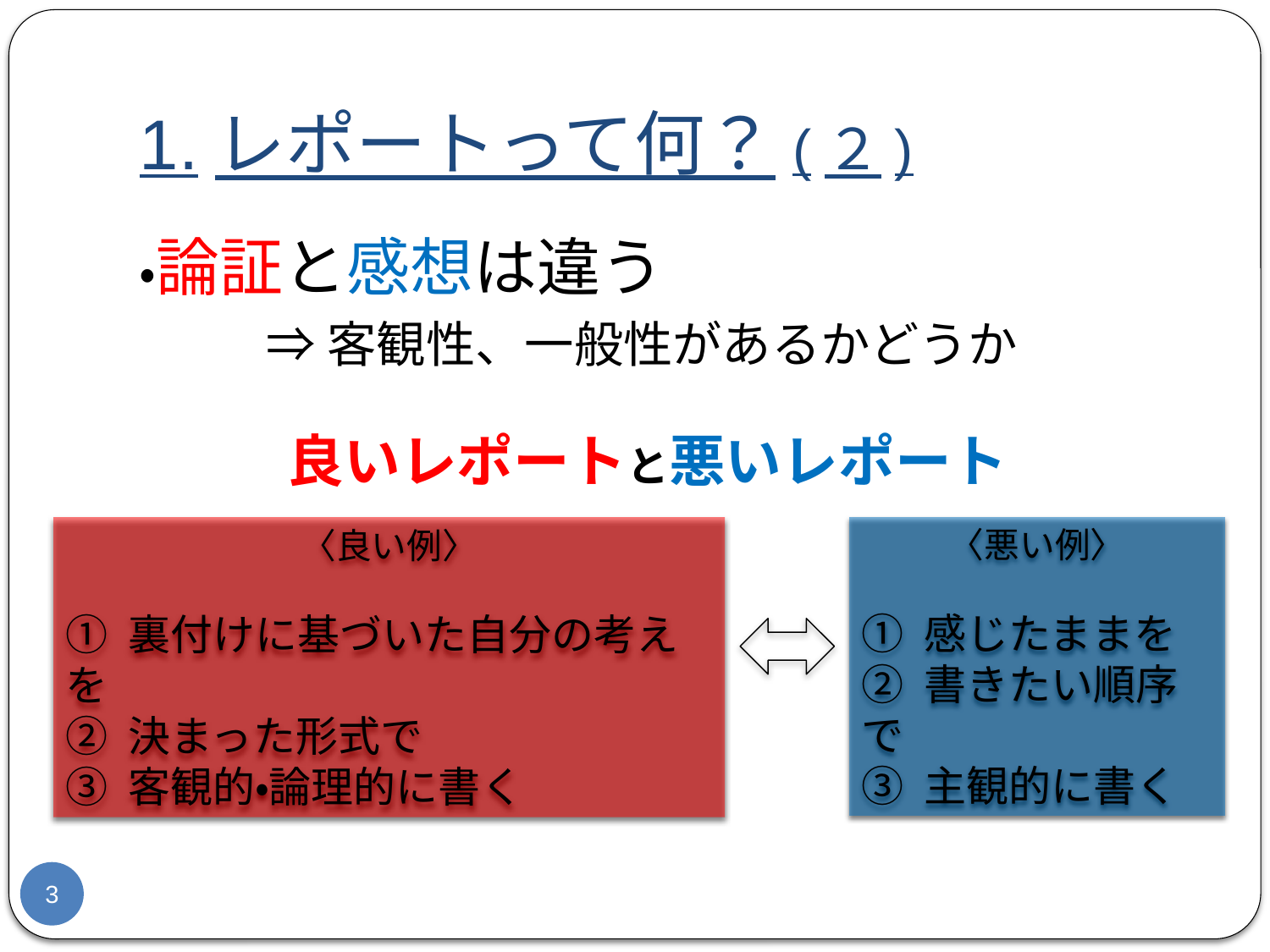

# 1.レポートって何？(２)
・論証と感想は違う
  	⇒客観性、一般性があるかどうか

良いレポートと悪いレポート
〈良い例〉

① 裏付けに基づいた自分の考えを
② 決まった形式で
③ 客観的・論理的に書く
〈悪い例〉

① 感じたままを
② 書きたい順序で
③ 主観的に書く

3